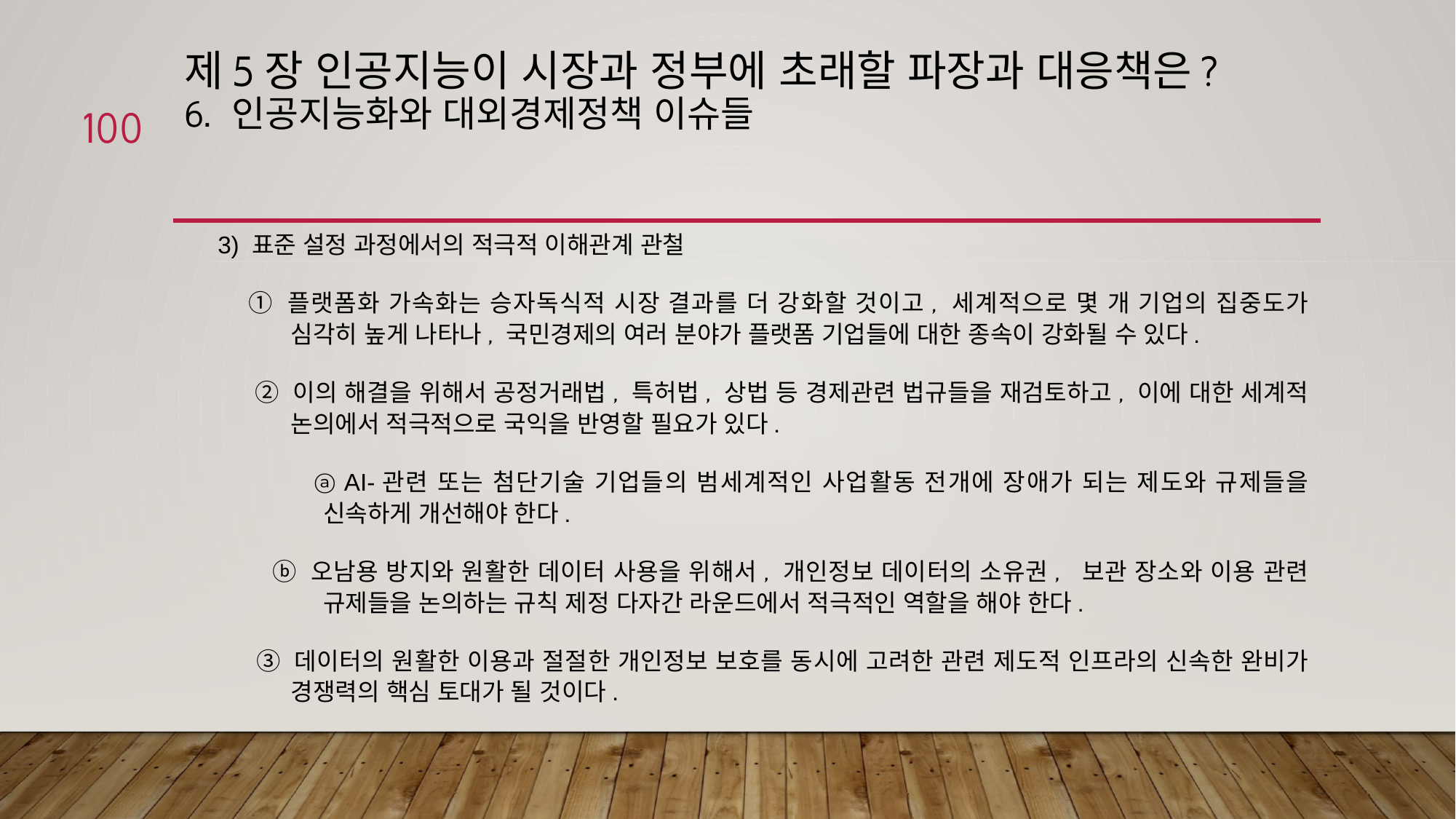

# 제5장 인공지능이 시장과 정부에 초래할 파장과 대응책은? 6. 인공지능화와 대외경제정책 이슈들
100
     3) 표준 설정 과정에서의 적극적 이해관계 관철
        ① 플랫폼화 가속화는 승자독식적 시장 결과를 더 강화할 것이고, 세계적으로 몇 개 기업의 집중도가 심각히 높게 나타나, 국민경제의 여러 분야가 플랫폼 기업들에 대한 종속이 강화될 수 있다.
          ② 이의 해결을 위해서 공정거래법, 특허법, 상법 등 경제관련 법규들을 재검토하고, 이에 대한 세계적 논의에서 적극적으로 국익을 반영할 필요가 있다.
               ⓐ AI-관련 또는 첨단기술 기업들의 범세계적인 사업활동 전개에 장애가 되는 제도와 규제들을 신속하게 개선해야 한다.
            ⓑ 오남용 방지와 원활한 데이터 사용을 위해서, 개인정보 데이터의 소유권,  보관 장소와 이용 관련 규제들을 논의하는 규칙 제정 다자간 라운드에서 적극적인 역할을 해야 한다.
          ③ 데이터의 원활한 이용과 절절한 개인정보 보호를 동시에 고려한 관련 제도적 인프라의 신속한 완비가 경쟁력의 핵심 토대가 될 것이다.